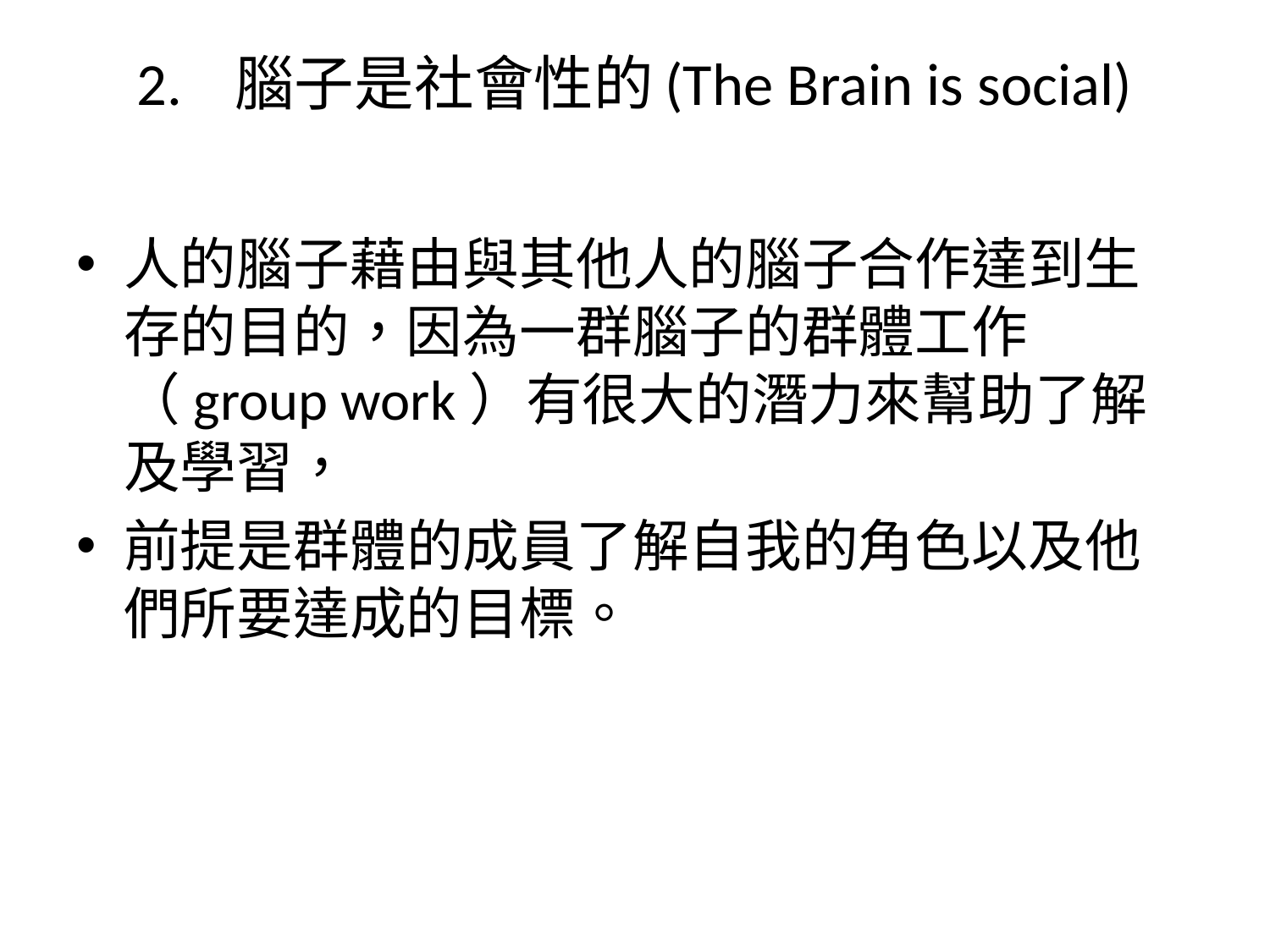

# 2.	腦子是社會性的(The Brain is social)
人的腦子藉由與其他人的腦子合作達到生存的目的，因為一群腦子的群體工作（group work）有很大的潛力來幫助了解及學習，
前提是群體的成員了解自我的角色以及他們所要達成的目標。